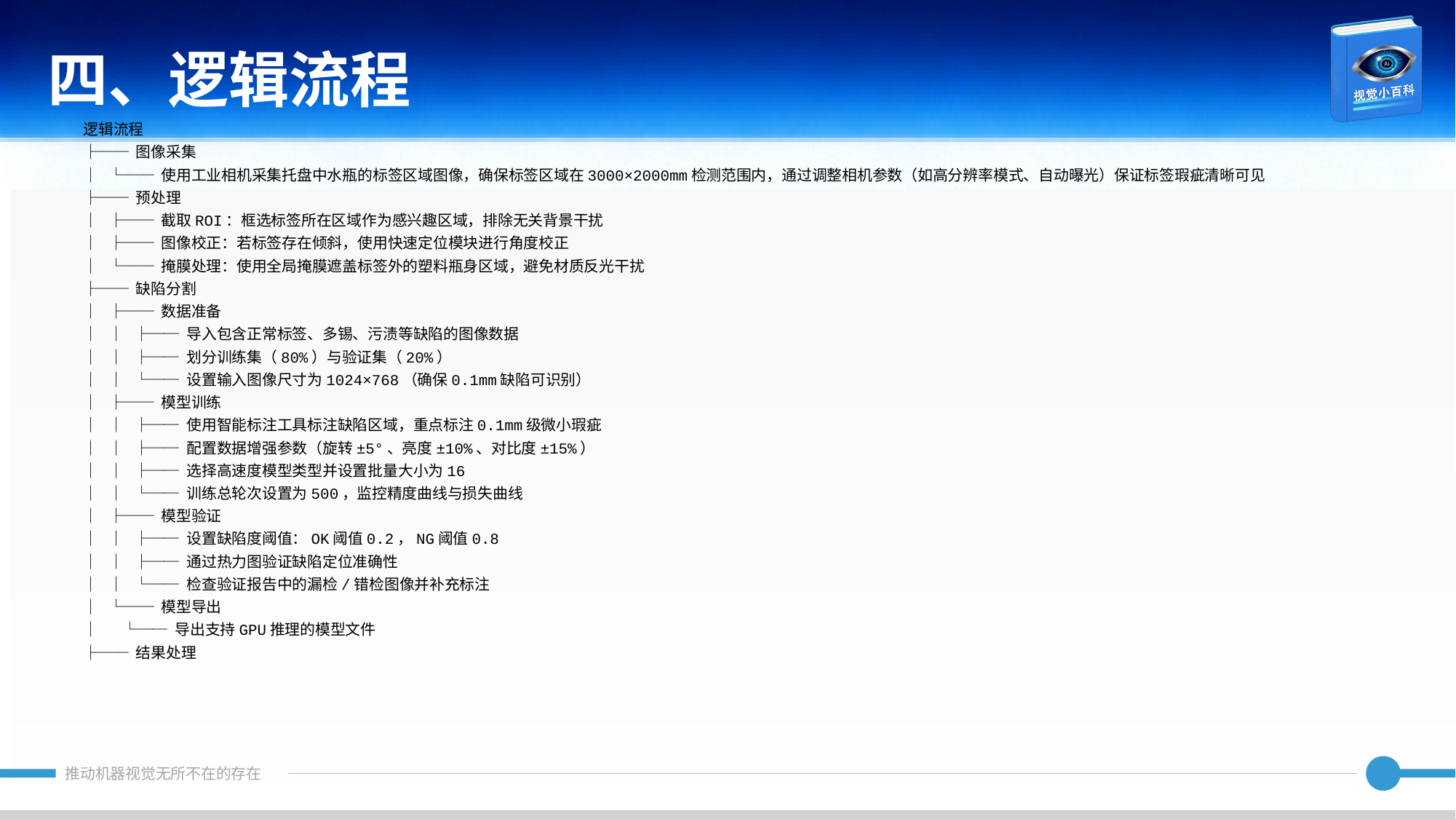

四、逻辑流程

逻辑流程
├── 图像采集
│   └── 使用工业相机采集托盘中水瓶的标签区域图像，确保标签区域在3000×2000mm检测范围内，通过调整相机参数（如高分辨率模式、自动曝光）保证标签瑕疵清晰可见
├── 预处理
│   ├── 截取ROI：框选标签所在区域作为感兴趣区域，排除无关背景干扰
│   ├── 图像校正：若标签存在倾斜，使用快速定位模块进行角度校正
│   └── 掩膜处理：使用全局掩膜遮盖标签外的塑料瓶身区域，避免材质反光干扰
├── 缺陷分割
│   ├── 数据准备
│   │   ├── 导入包含正常标签、多锡、污渍等缺陷的图像数据
│   │   ├── 划分训练集（80%）与验证集（20%）
│   │   └── 设置输入图像尺寸为1024×768（确保0.1mm缺陷可识别）
│   ├── 模型训练
│   │   ├── 使用智能标注工具标注缺陷区域，重点标注0.1mm级微小瑕疵
│   │   ├── 配置数据增强参数（旋转±5°、亮度±10%、对比度±15%）
│   │   ├── 选择高速度模型类型并设置批量大小为16
│   │   └── 训练总轮次设置为500，监控精度曲线与损失曲线
│   ├── 模型验证
│   │   ├── 设置缺陷度阈值：OK阈值0.2，NG阈值0.8
│   │   ├── 通过热力图验证缺陷定位准确性
│   │   └── 检查验证报告中的漏检/错检图像并补充标注
│   └── 模型导出
│       └── 导出支持GPU推理的模型文件
├── 结果处理
9